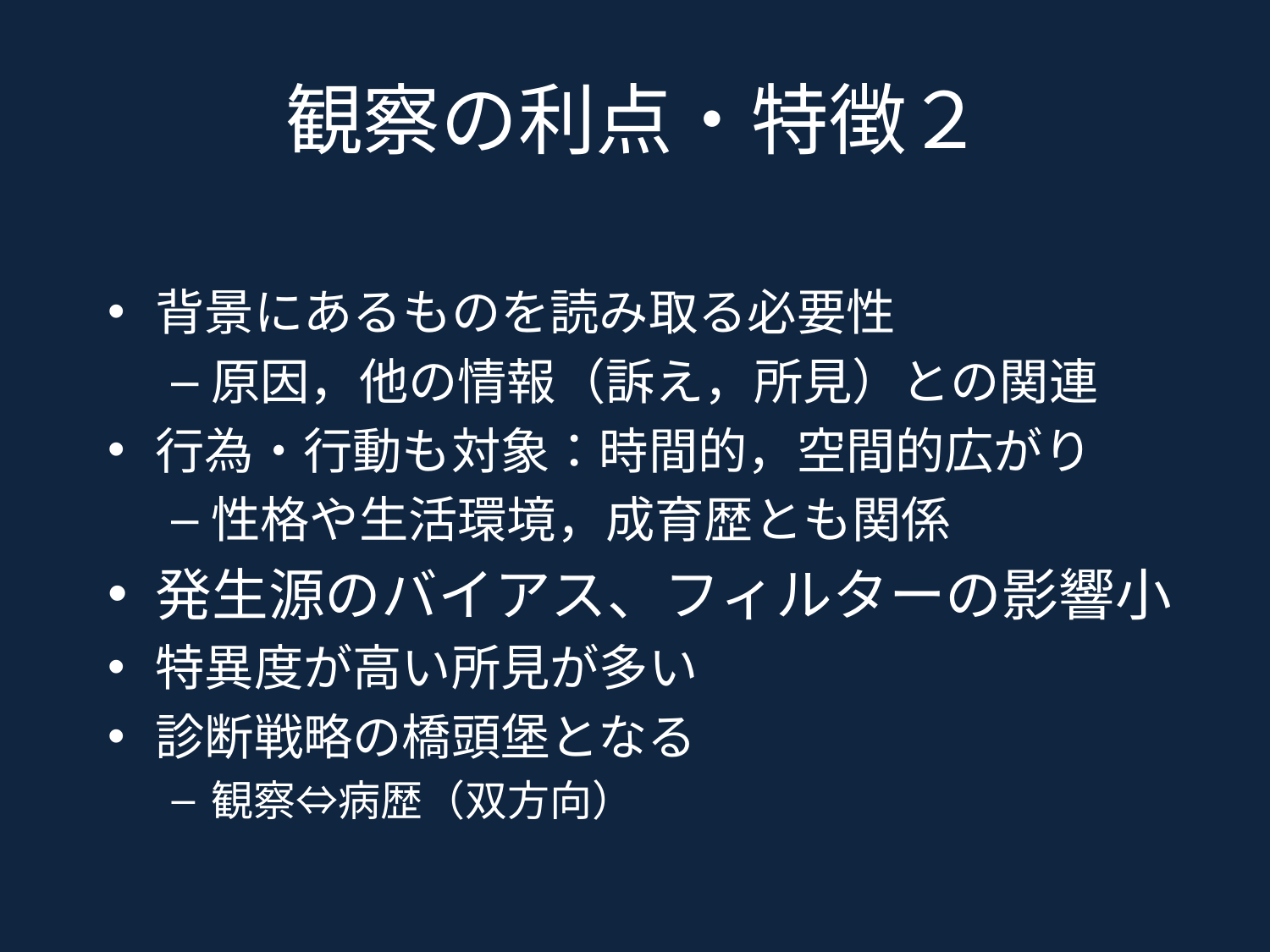

# 観察の利点・特徴２
背景にあるものを読み取る必要性
原因，他の情報（訴え，所見）との関連
行為・行動も対象：時間的，空間的広がり
性格や生活環境，成育歴とも関係
発生源のバイアス、フィルターの影響小
特異度が高い所見が多い
診断戦略の橋頭堡となる
観察⇔病歴（双方向）